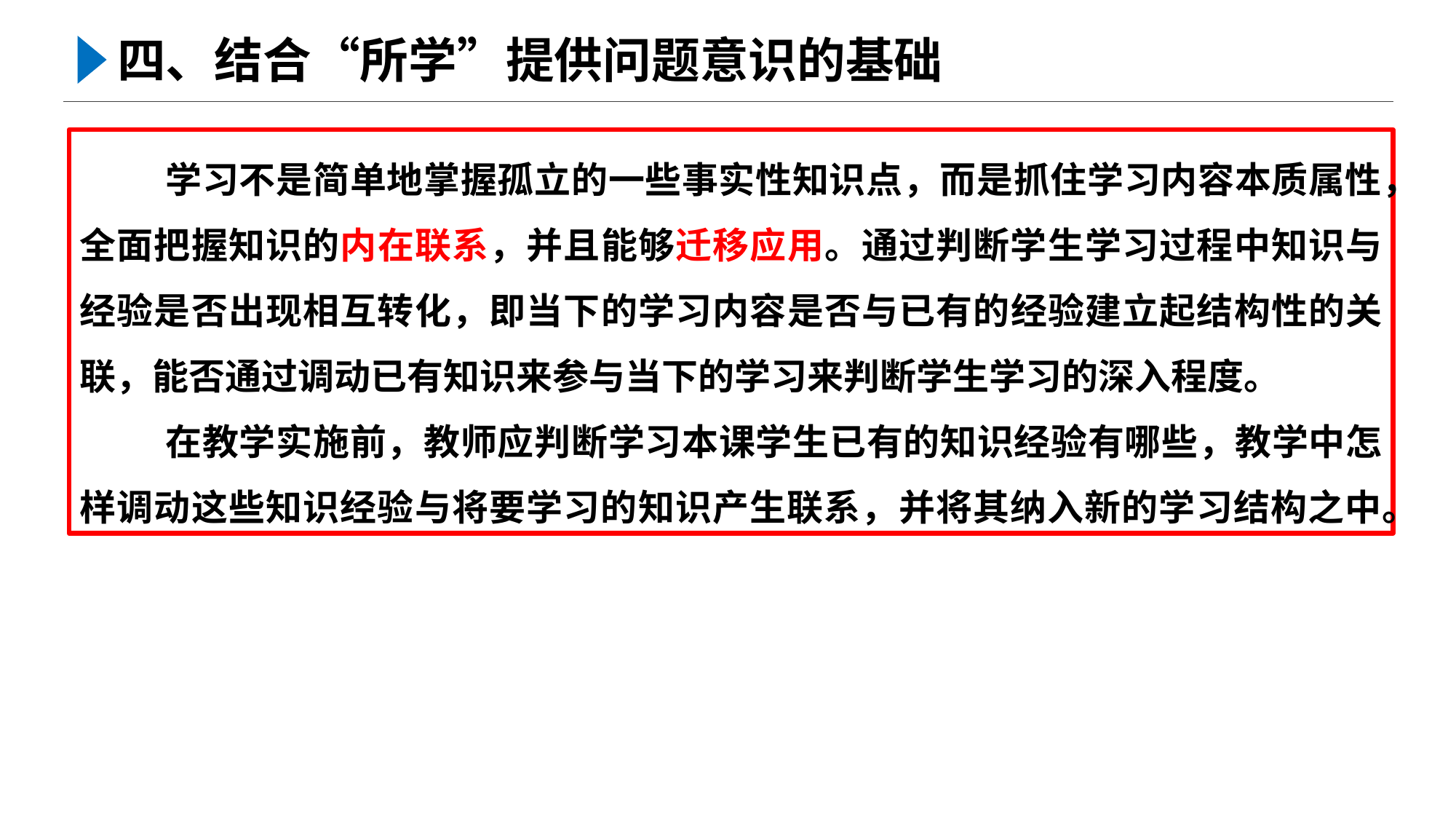

四、结合“所学”提供问题意识的基础

学习不是简单地掌握孤立的一些事实性知识点，而是抓住学习内容本质属性，全面把握知识的内在联系，并且能够迁移应用。通过判断学生学习过程中知识与经验是否出现相互转化，即当下的学习内容是否与已有的经验建立起结构性的关联，能否通过调动已有知识来参与当下的学习来判断学生学习的深入程度。
在教学实施前，教师应判断学习本课学生已有的知识经验有哪些，教学中怎样调动这些知识经验与将要学习的知识产生联系，并将其纳入新的学习结构之中。